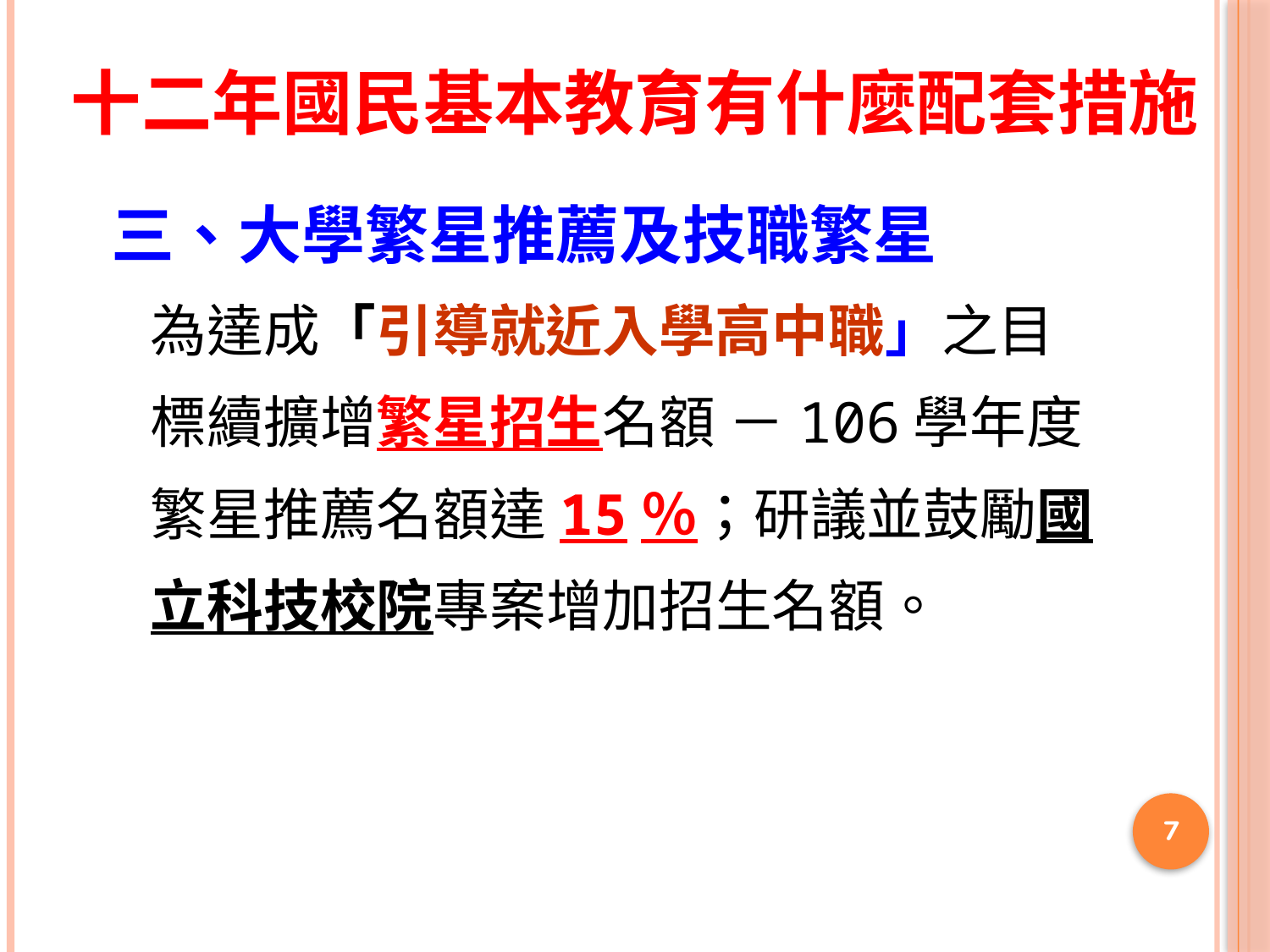

十二年國民基本教育有什麼配套措施
三、大學繁星推薦及技職繁星
   為達成「引導就近入學高中職」之目
  標續擴增繁星招生名額 －106學年度
  繁星推薦名額達15％；研議並鼓勵國
  立科技校院專案增加招生名額。
7